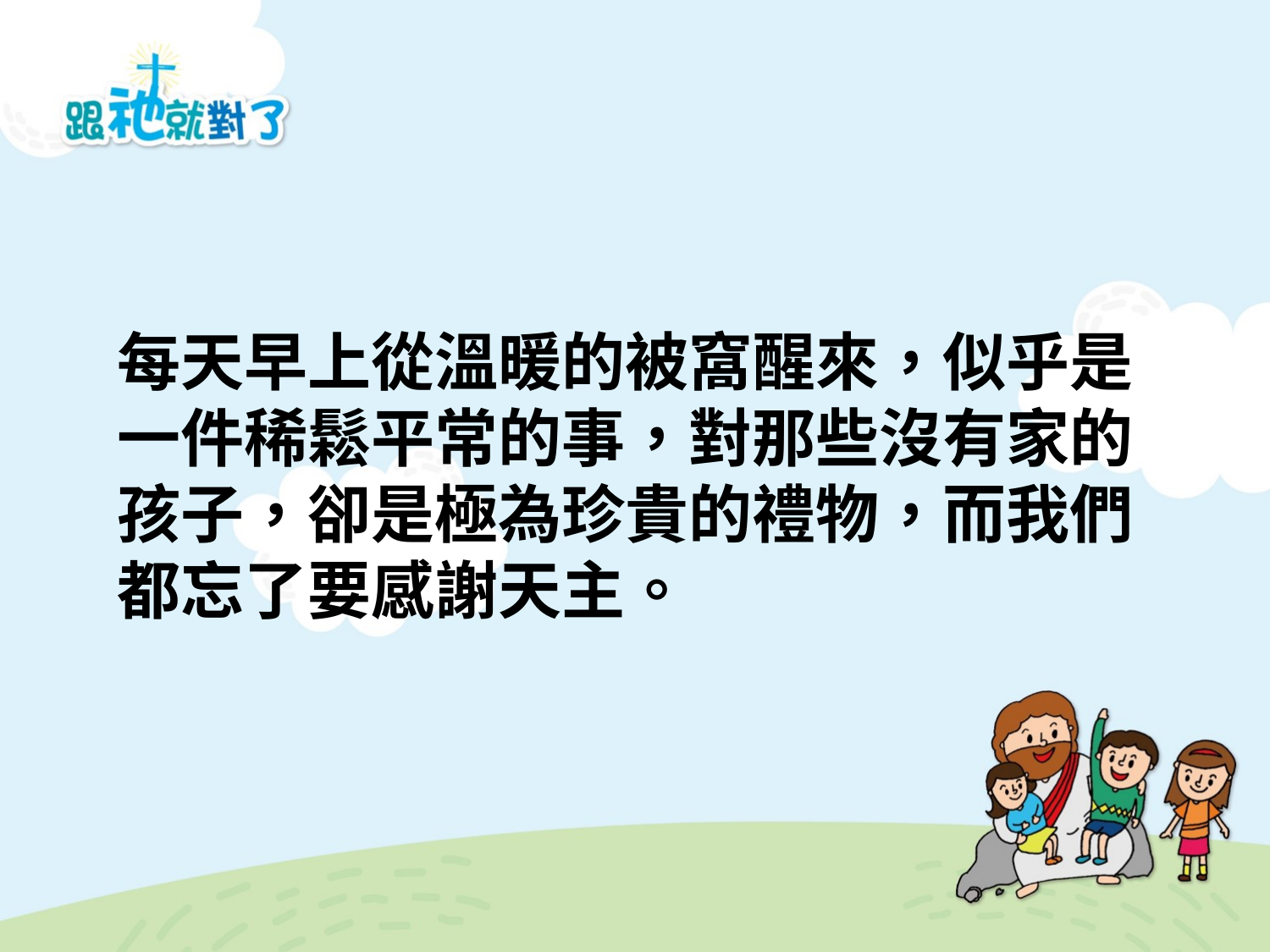

每天早上從溫暖的被窩醒來，似乎是一件稀鬆平常的事，對那些沒有家的孩子，卻是極為珍貴的禮物，而我們都忘了要感謝天主。